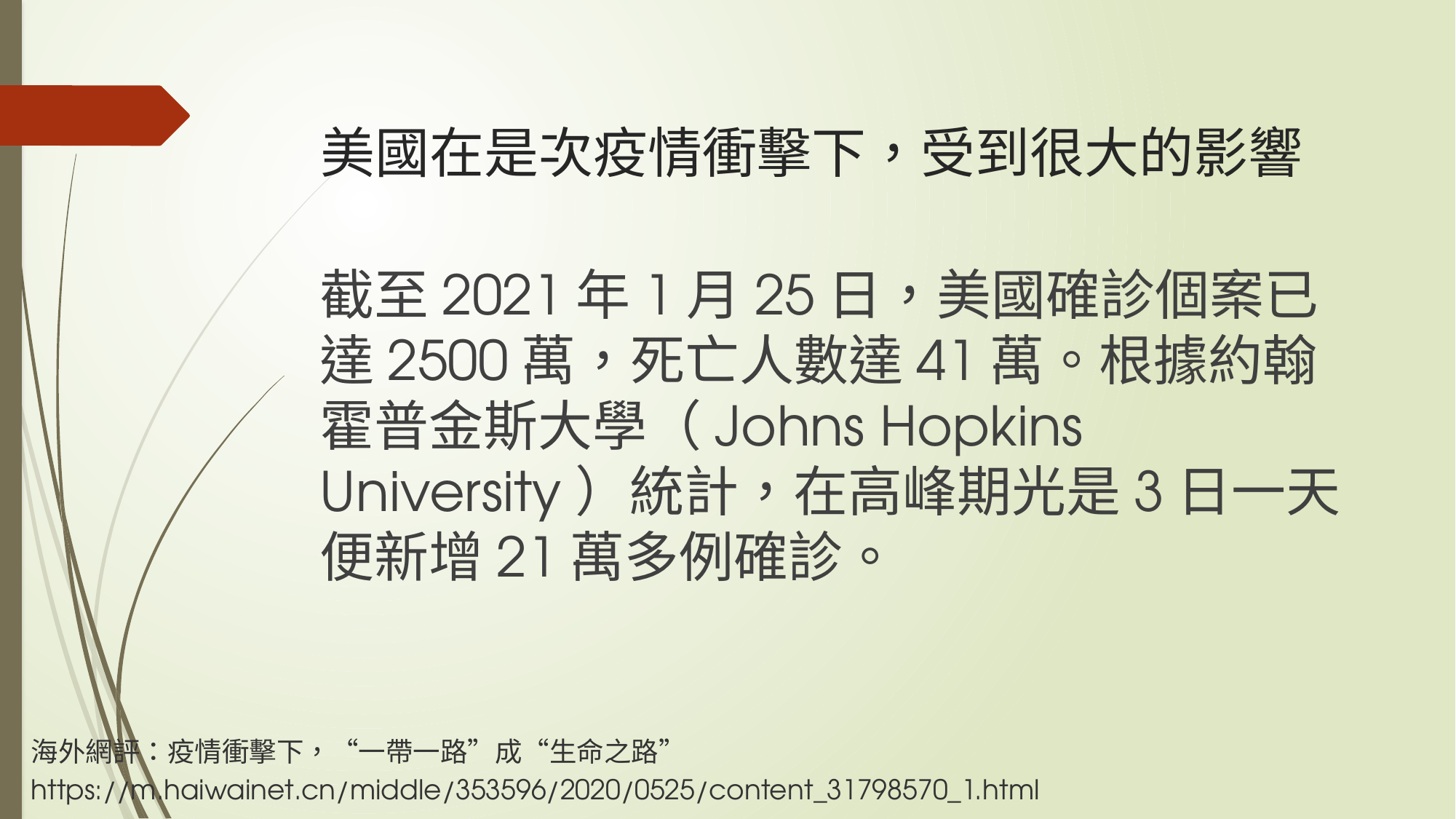

# 美國在是次疫情衝擊下，受到很大的影響
截至2021年1月25日，美國確診個案已達2500萬，死亡人數達41萬。根據約翰霍普金斯大學（Johns Hopkins University）統計，在高峰期光是3日一天便新增21萬多例確診。

海外網評：疫情衝擊下，“一帶一路”成“生命之路” https://m.haiwainet.cn/middle/353596/2020/0525/content_31798570_1.html